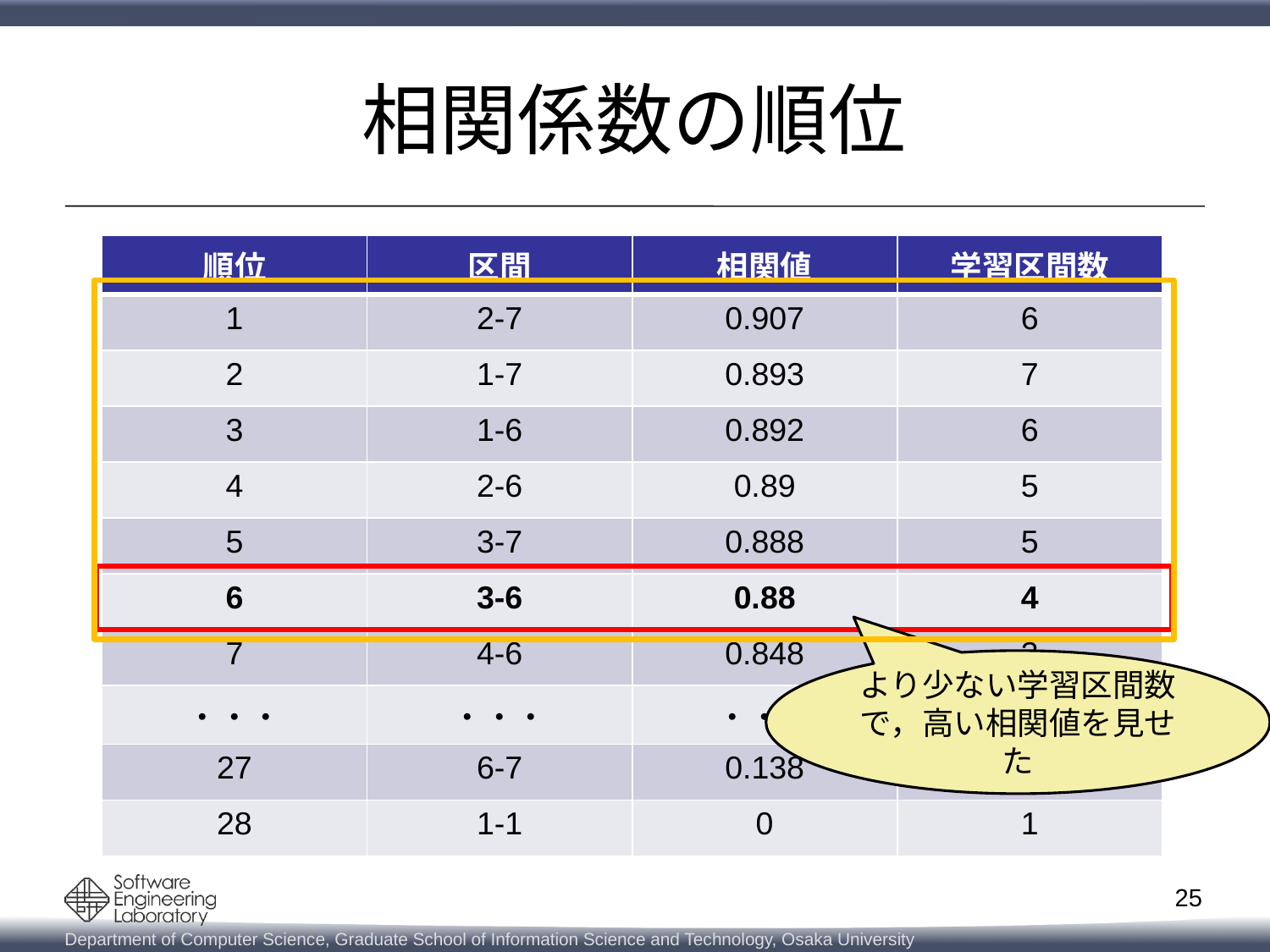

# 相関係数の順位

| 順位 | 区間 | 相関値 | 学習区間数 |
| --- | --- | --- | --- |
| 1 | 2-7 | 0.907 | 6 |
| 2 | 1-7 | 0.893 | 7 |
| 3 | 1-6 | 0.892 | 6 |
| 4 | 2-6 | 0.89 | 5 |
| 5 | 3-7 | 0.888 | 5 |
| 6 | 3-6 | 0.88 | 4 |
| 7 | 4-6 | 0.848 | 3 |
| ・・・ | ・・・ | ・・・ | ・・・ |
| 27 | 6-7 | 0.138 | 2 |
| 28 | 1-1 | 0 | 1 |

より少ない学習区間数で，高い相関値を見せた
25